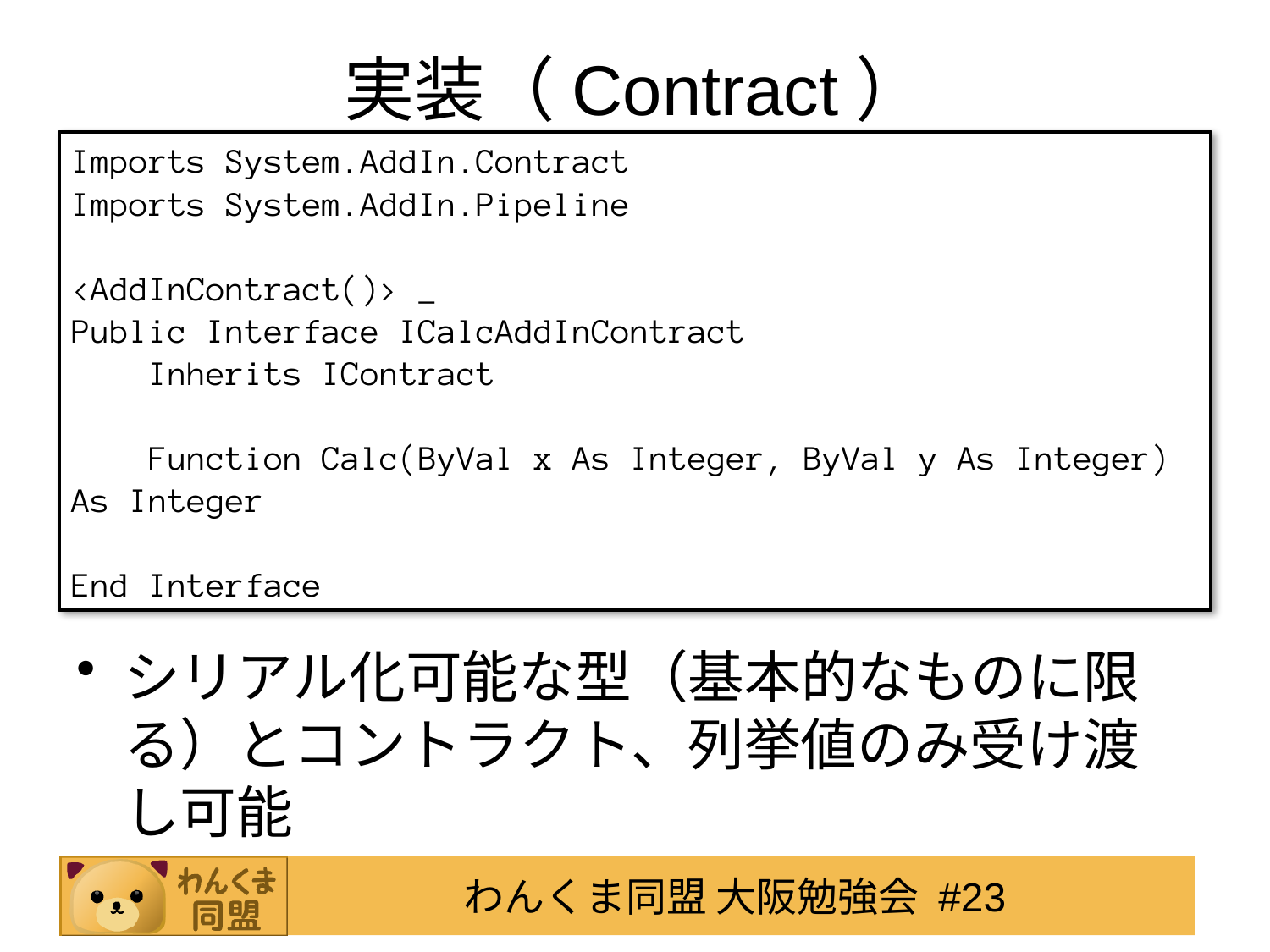

# 実装（Contract）
Imports System.AddIn.Contract
Imports System.AddIn.Pipeline

<AddInContract()> _
Public Interface ICalcAddInContract
    Inherits IContract

    Function Calc(ByVal x As Integer, ByVal y As Integer) As Integer

End Interface
シリアル化可能な型（基本的なものに限る）とコントラクト、列挙値のみ受け渡し可能